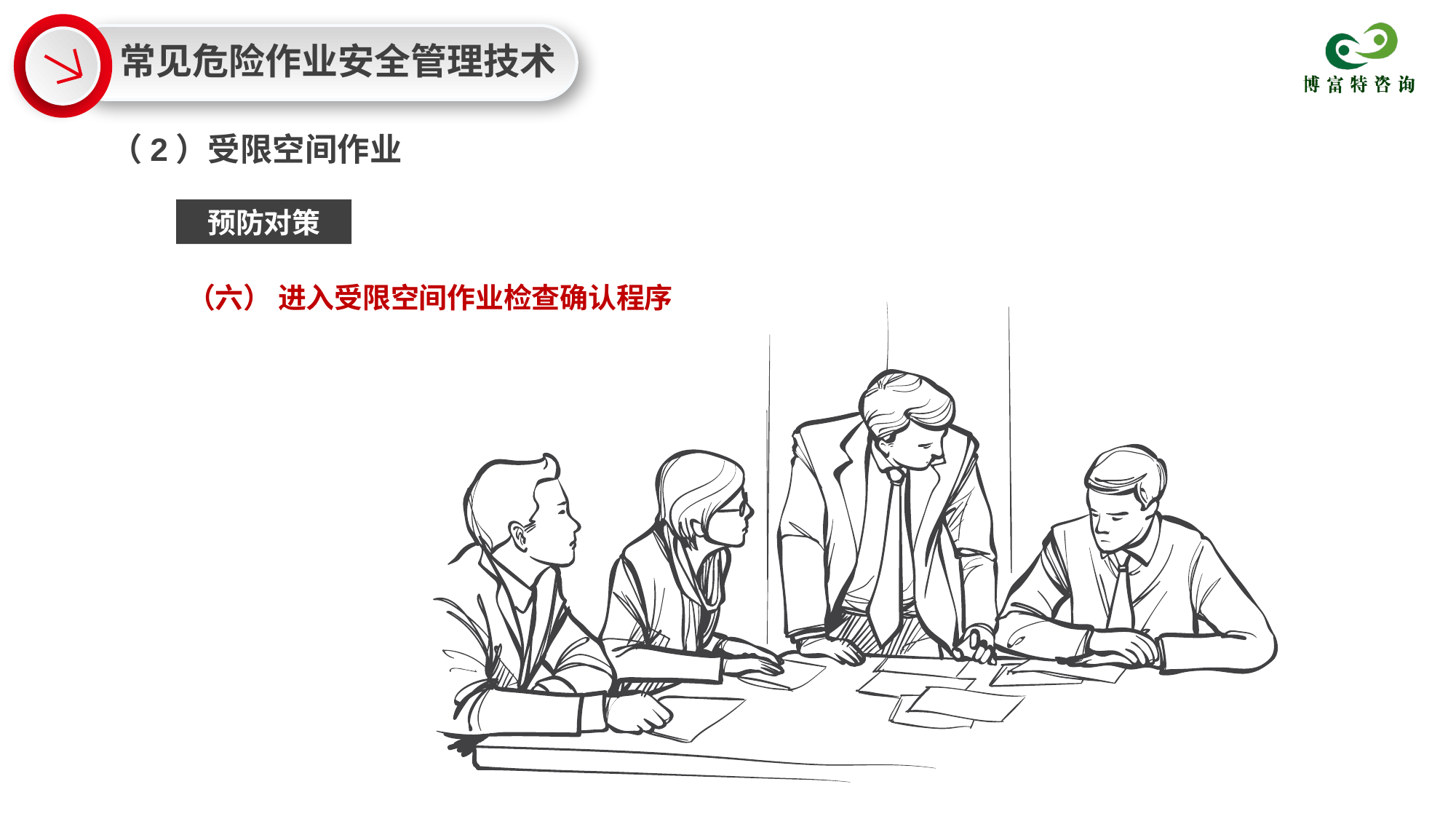

常见危险作业安全管理技术
（2）受限空间作业
预防对策
（六） 进入受限空间作业检查确认程序